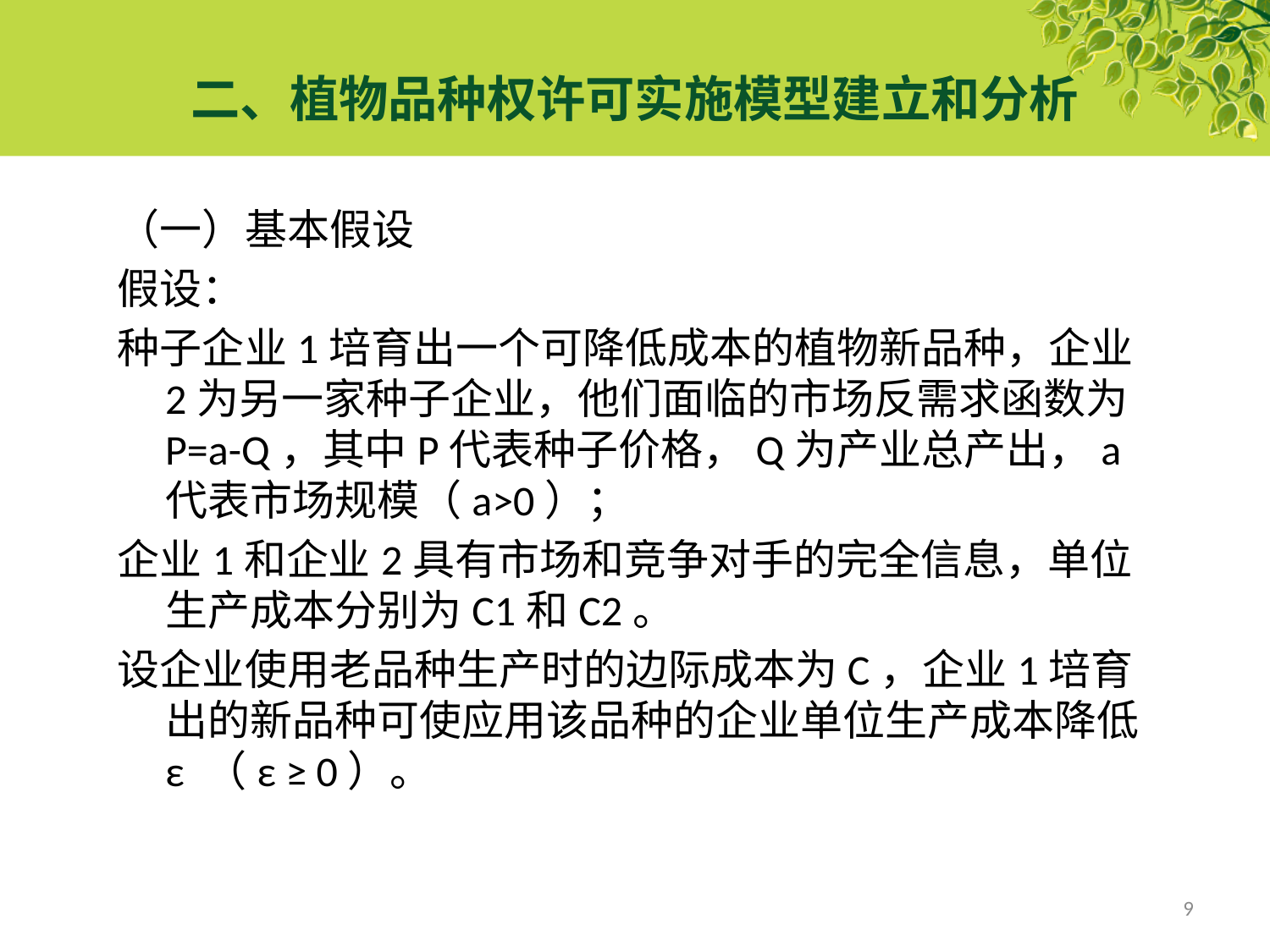

# 二、植物品种权许可实施模型建立和分析
（一）基本假设
假设：
种子企业1培育出一个可降低成本的植物新品种，企业2为另一家种子企业，他们面临的市场反需求函数为P=a-Q，其中P代表种子价格，Q为产业总产出，a代表市场规模（a>0）；
企业1和企业2具有市场和竞争对手的完全信息，单位生产成本分别为C1和C2。
设企业使用老品种生产时的边际成本为C，企业1培育出的新品种可使应用该品种的企业单位生产成本降低ε （ε ≥ 0）。
9